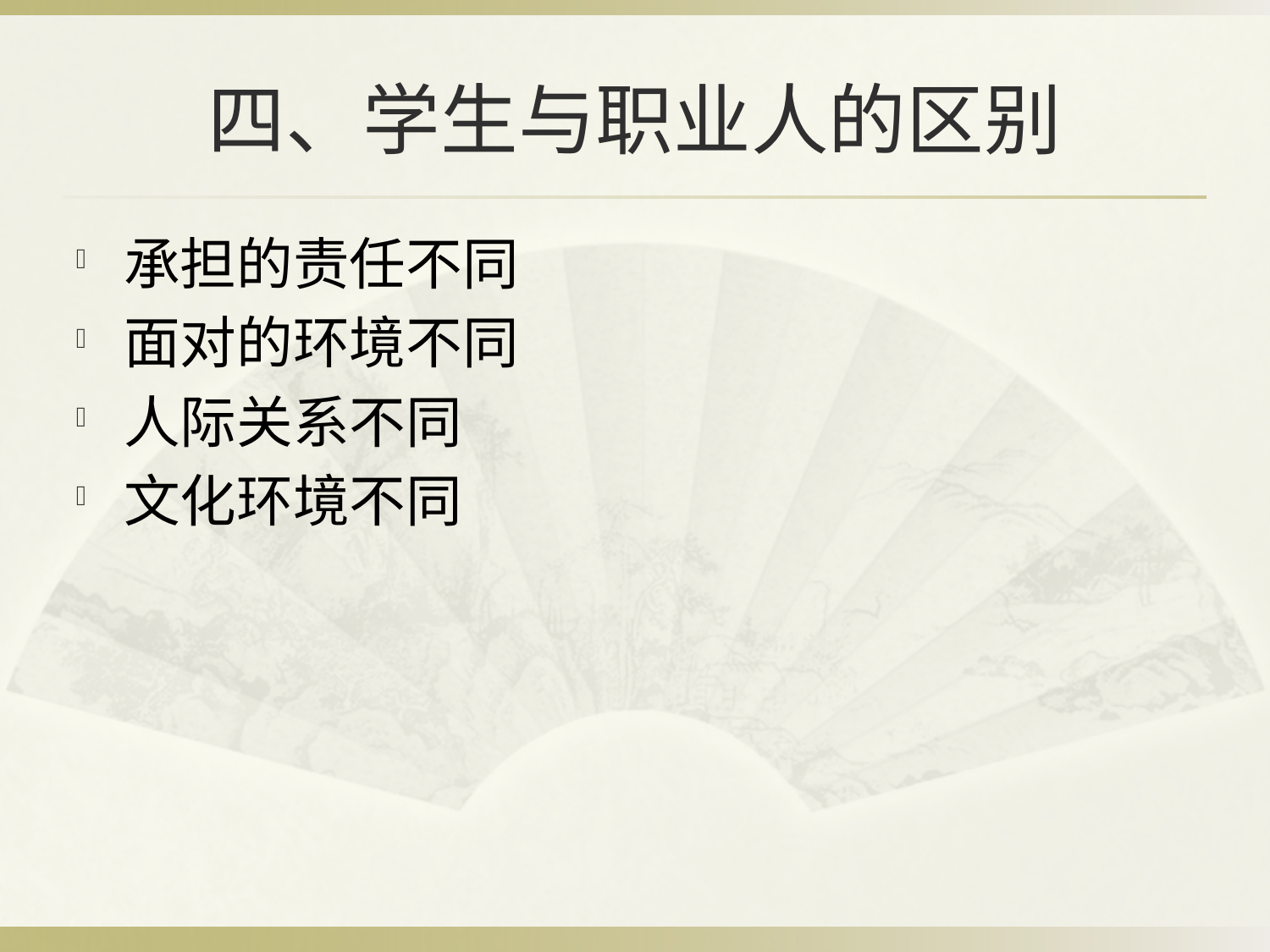

# 四、学生与职业人的区别
承担的责任不同
面对的环境不同
人际关系不同
文化环境不同